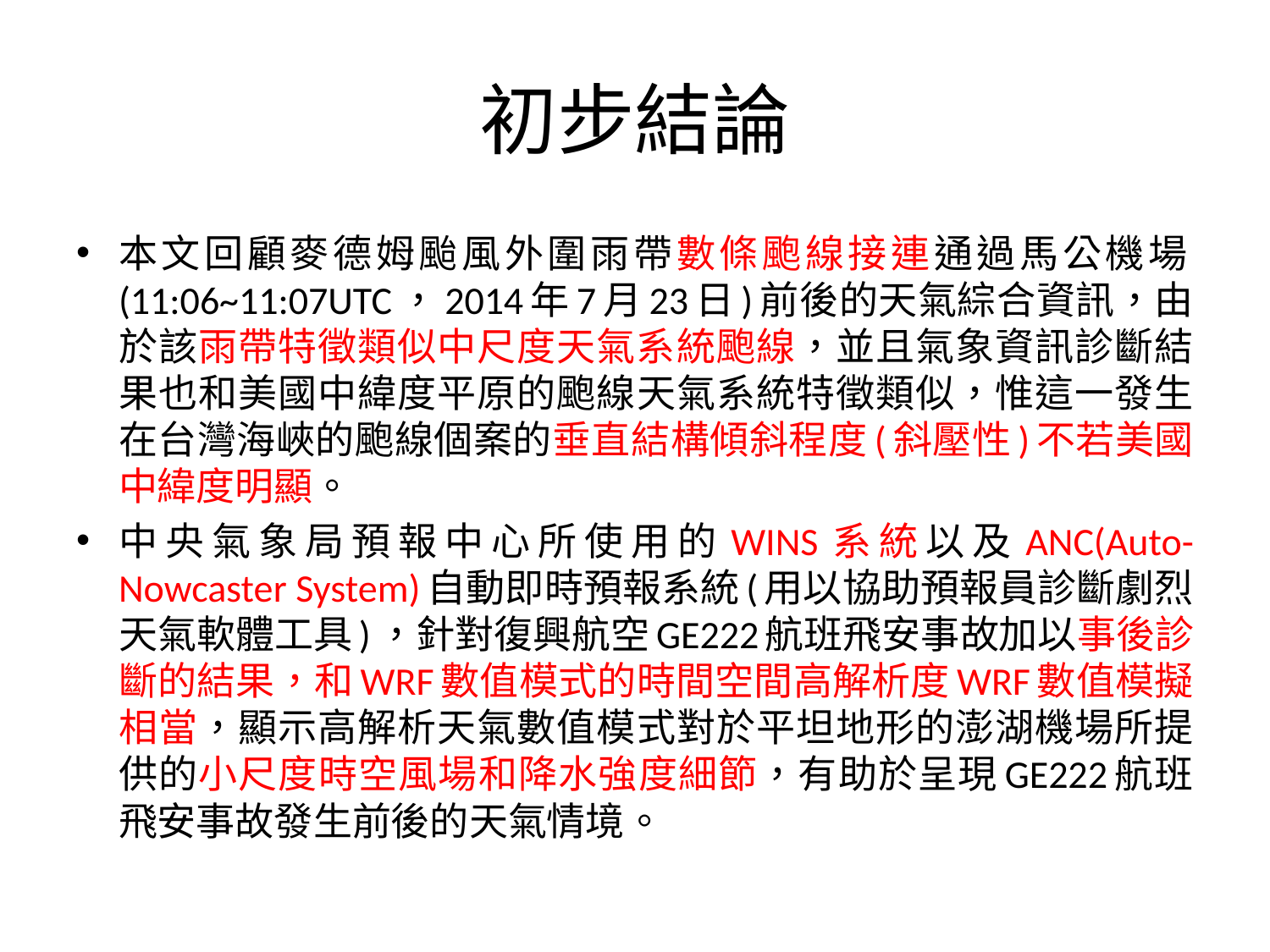

# 初步結論
本文回顧麥德姆颱風外圍雨帶數條颮線接連通過馬公機場(11:06~11:07UTC，2014年7月23日)前後的天氣綜合資訊，由於該雨帶特徵類似中尺度天氣系統颮線，並且氣象資訊診斷結果也和美國中緯度平原的颮線天氣系統特徵類似，惟這一發生在台灣海峽的颮線個案的垂直結構傾斜程度(斜壓性)不若美國中緯度明顯。
中央氣象局預報中心所使用的WINS系統以及ANC(Auto-Nowcaster System)自動即時預報系統(用以協助預報員診斷劇烈天氣軟體工具)，針對復興航空GE222航班飛安事故加以事後診斷的結果，和WRF數值模式的時間空間高解析度WRF數值模擬相當，顯示高解析天氣數值模式對於平坦地形的澎湖機場所提供的小尺度時空風場和降水強度細節，有助於呈現GE222航班飛安事故發生前後的天氣情境。